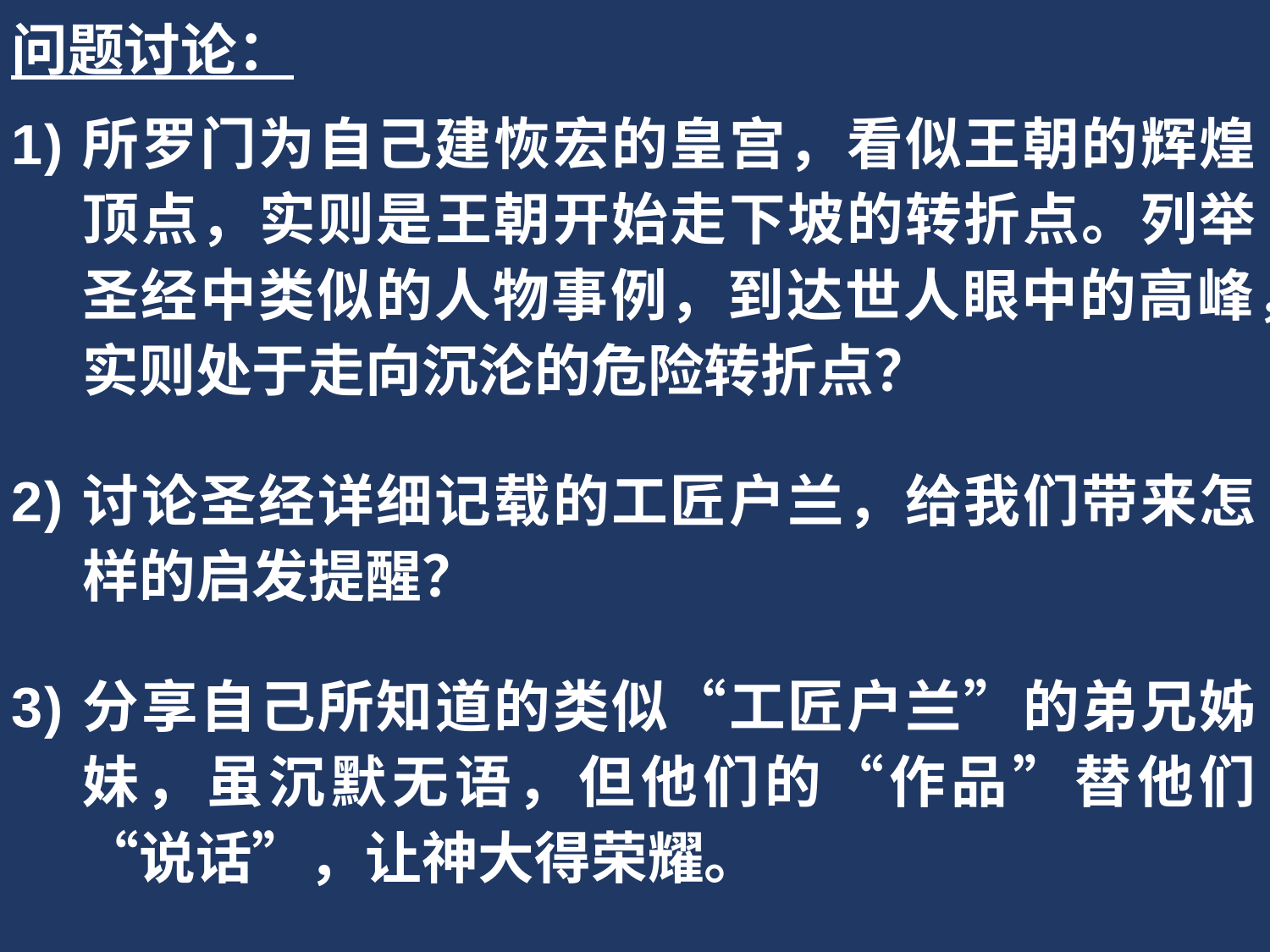

问题讨论：
所罗门为自己建恢宏的皇宫，看似王朝的辉煌顶点，实则是王朝开始走下坡的转折点。列举圣经中类似的人物事例，到达世人眼中的高峰，实则处于走向沉沦的危险转折点？

讨论圣经详细记载的工匠户兰，给我们带来怎样的启发提醒？

分享自己所知道的类似“工匠户兰”的弟兄姊妹，虽沉默无语，但他们的“作品”替他们“说话”，让神大得荣耀。